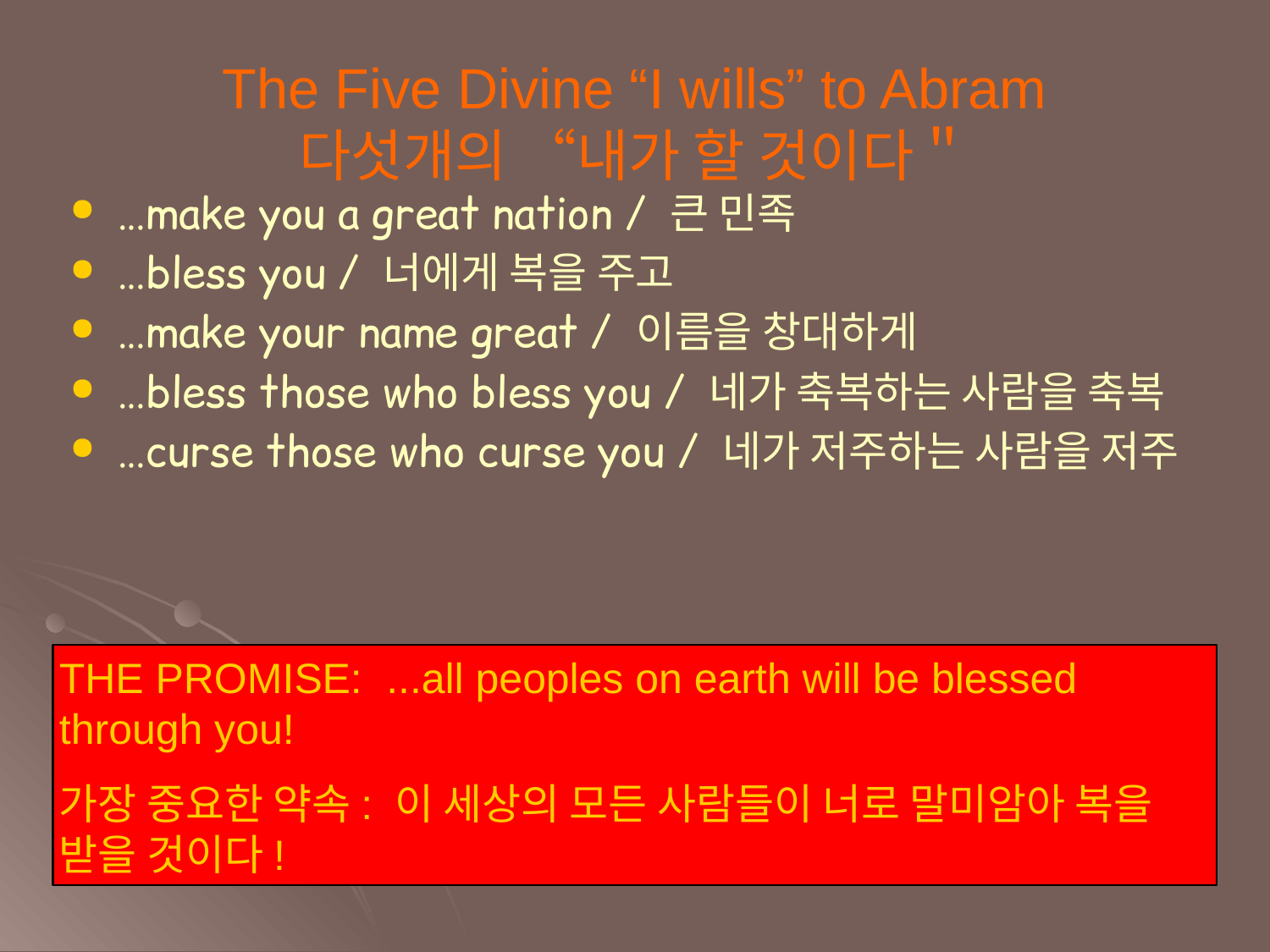

The Five Divine “I wills” to Abram
다섯개의 “내가 할 것이다＂
…make you a great nation / 큰 민족
…bless you / 너에게 복을 주고
…make your name great / 이름을 창대하게
…bless those who bless you / 네가 축복하는 사람을 축복
…curse those who curse you / 네가 저주하는 사람을 저주
THE PROMISE:  ...all peoples on earth will be blessed through you!
가장 중요한 약속: 이 세상의 모든 사람들이 너로 말미암아 복을 받을 것이다!